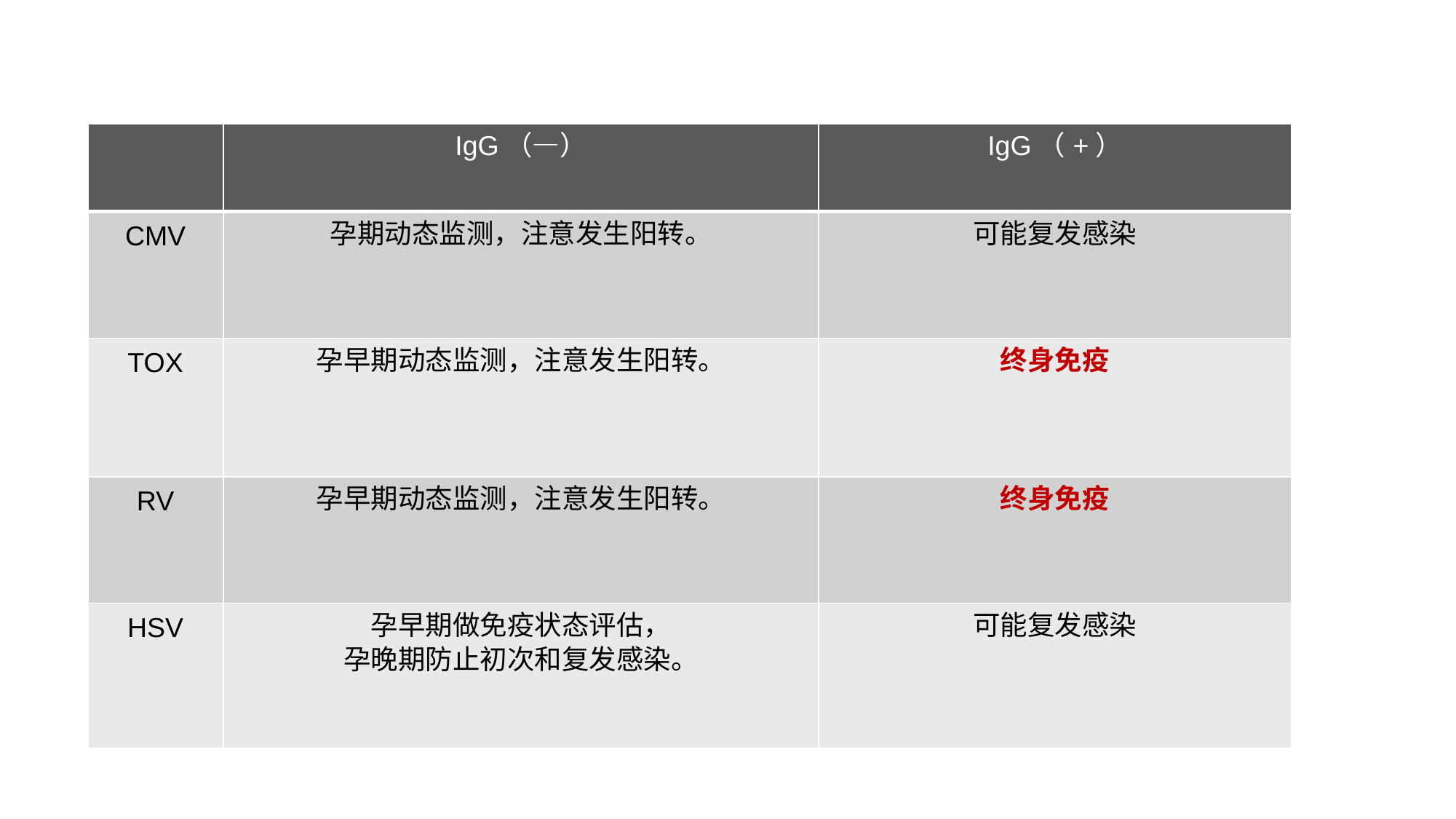

|  | IgG（—） | IgG（+） |
| --- | --- | --- |
| CMV | 孕期动态监测，注意发生阳转。 | 可能复发感染 |
| TOX | 孕早期动态监测，注意发生阳转。 | 终身免疫 |
| RV | 孕早期动态监测，注意发生阳转。 | 终身免疫 |
| HSV | 孕早期做免疫状态评估， 孕晚期防止初次和复发感染。 | 可能复发感染 |